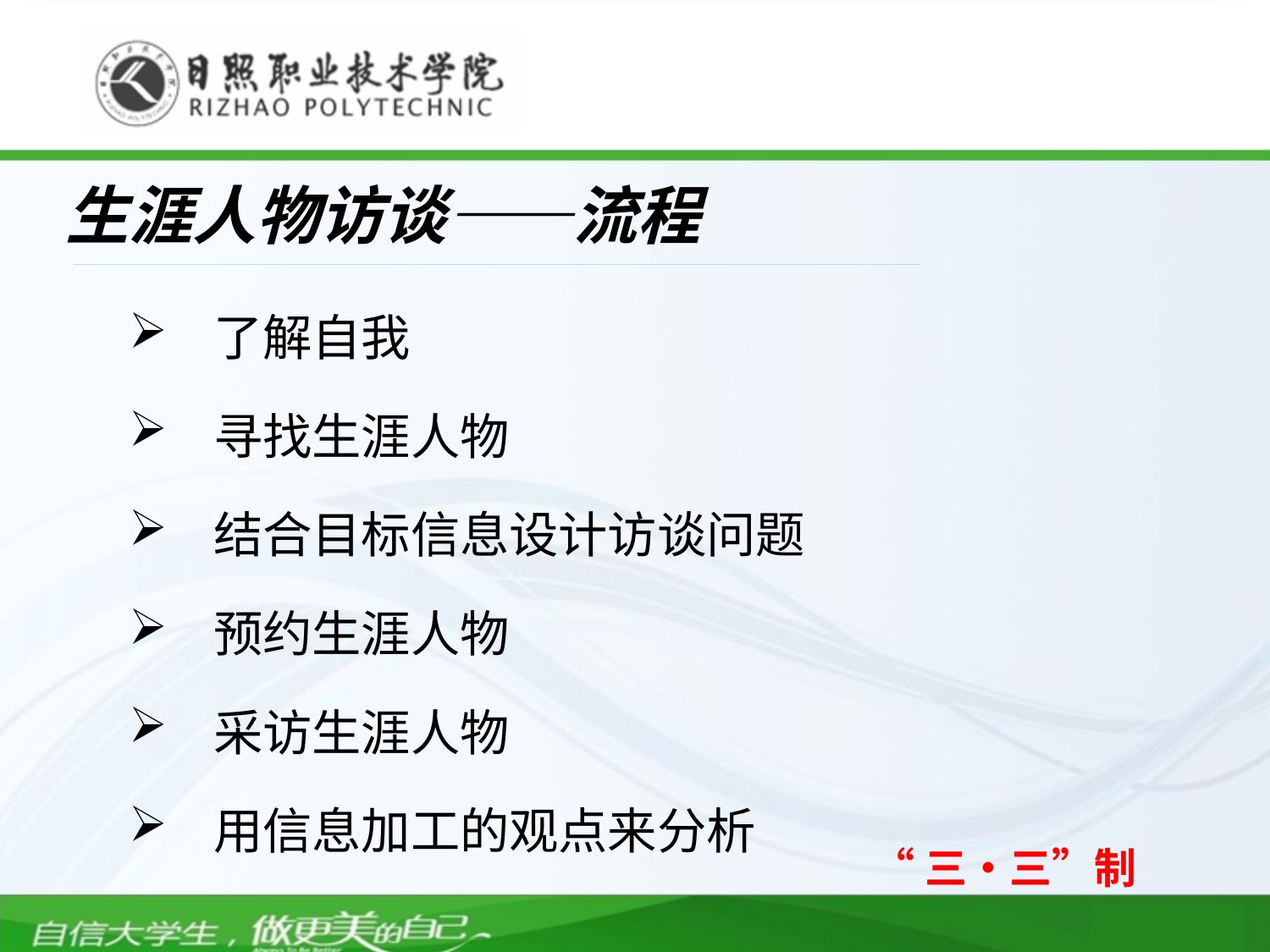

生涯人物访谈——流程
了解自我
寻找生涯人物
结合目标信息设计访谈问题
预约生涯人物
采访生涯人物
用信息加工的观点来分析
“三•三”制